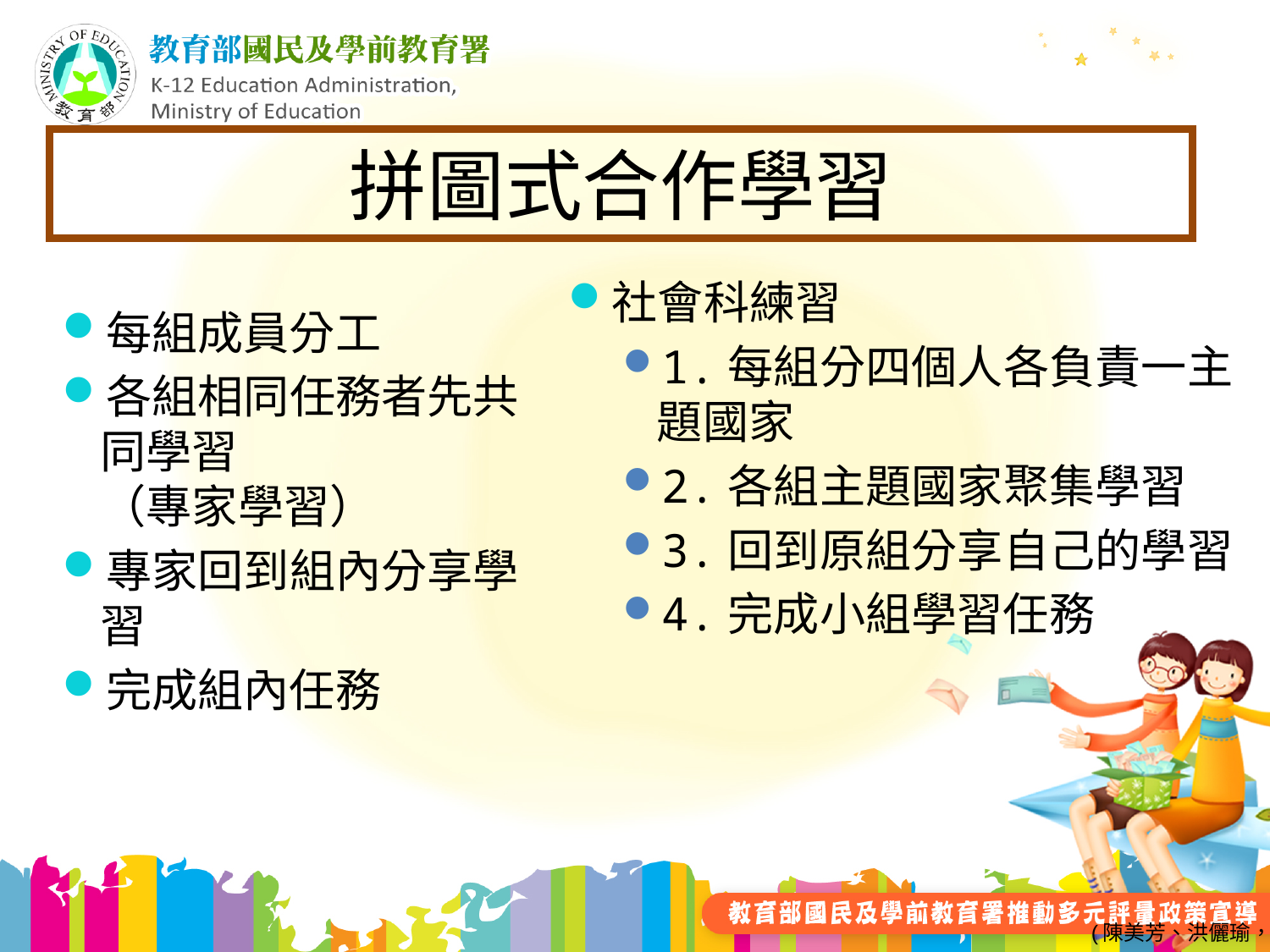

# 拼圖式合作學習
社會科練習
1.每組分四個人各負責一主題國家
2.各組主題國家聚集學習
3.回到原組分享自己的學習
4.完成小組學習任務

每組成員分工
各組相同任務者先共同學習
（專家學習）
專家回到組內分享學習
完成組內任務
(陳美芳、洪儷瑜，2013)